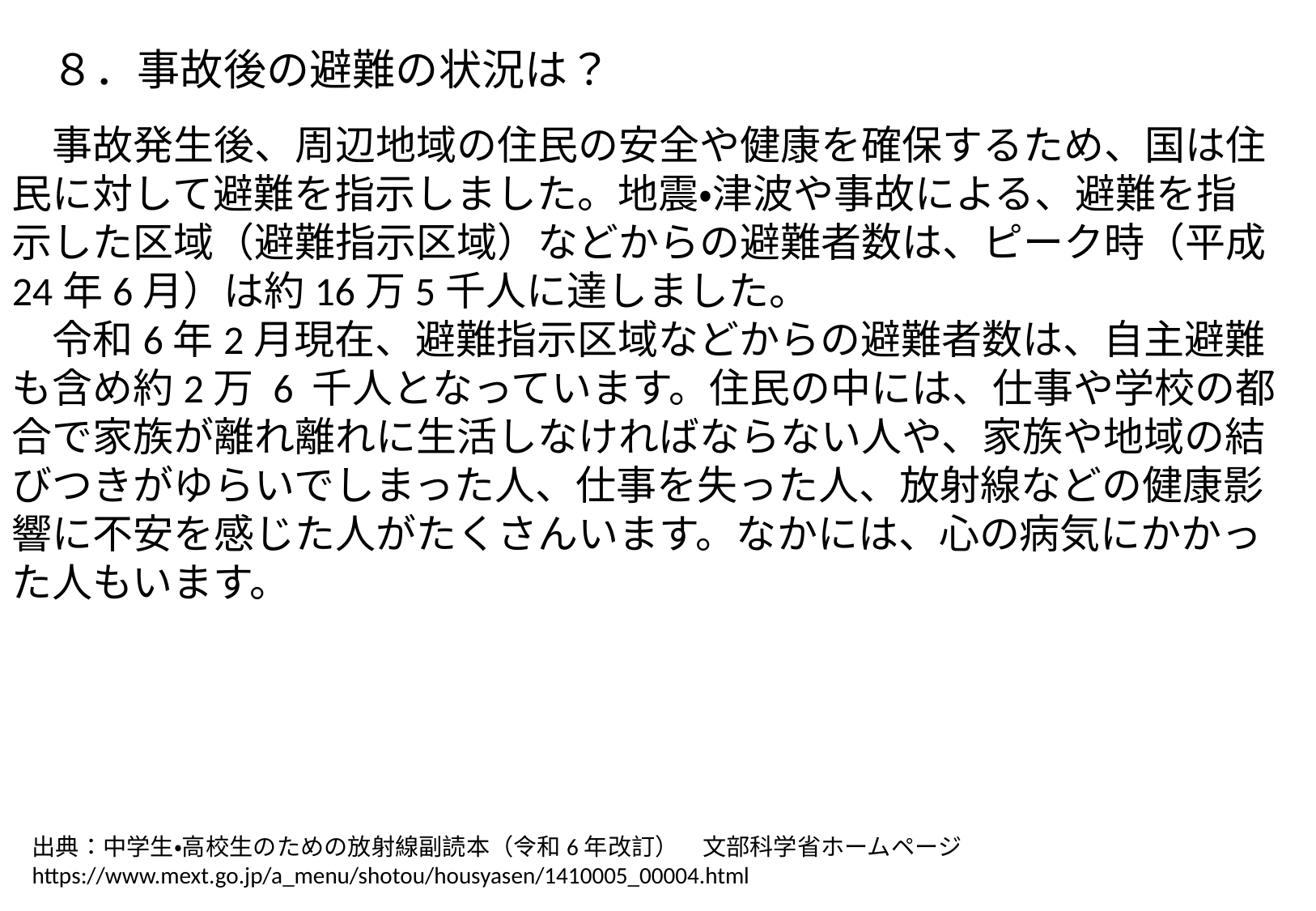

８．事故後の避難の状況は？
　事故発生後、周辺地域の住民の安全や健康を確保するため、国は住民に対して避難を指示しました。地震・津波や事故による、避難を指示した区域（避難指示区域）などからの避難者数は、ピーク時（平成24年6月）は約16万5千人に達しました。
　令和6年2月現在、避難指示区域などからの避難者数は、自主避難も含め約2万 6 千人となっています。住民の中には、仕事や学校の都合で家族が離れ離れに生活しなければならない人や、家族や地域の結びつきがゆらいでしまった人、仕事を失った人、放射線などの健康影響に不安を感じた人がたくさんいます。なかには、心の病気にかかった人もいます。
出典：中学生・高校生のための放射線副読本（令和6年改訂）　文部科学省ホームページ
https://www.mext.go.jp/a_menu/shotou/housyasen/1410005_00004.html